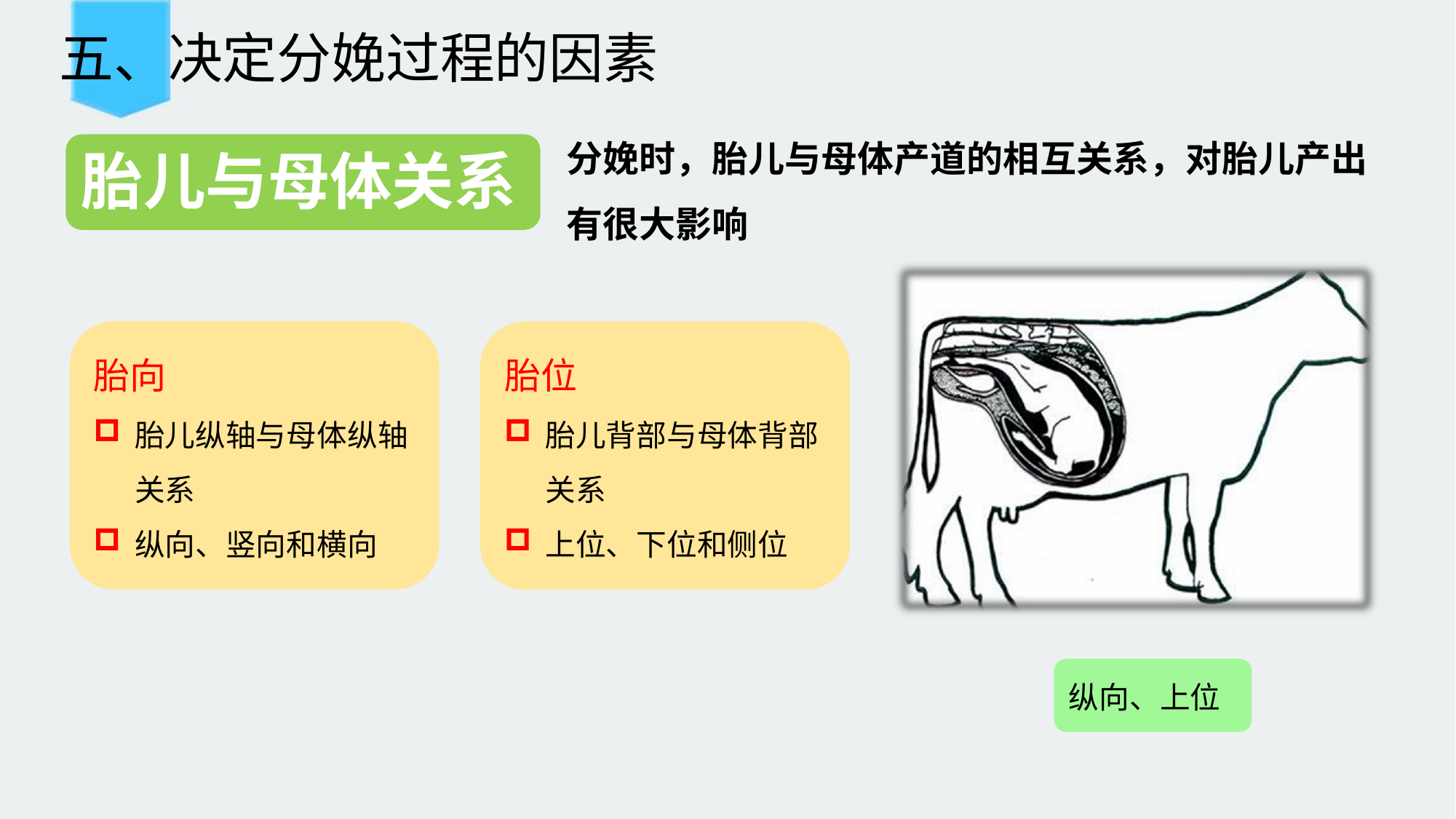

# 五、决定分娩过程的因素
分娩时，胎儿与母体产道的相互关系，对胎儿产出
有很大影响

胎儿与母体关系

胎向
胎儿纵轴与母体纵轴
关系
纵向、竖向和横向
胎位
胎儿背部与母体背部
关系
上位、下位和侧位

纵向、上位